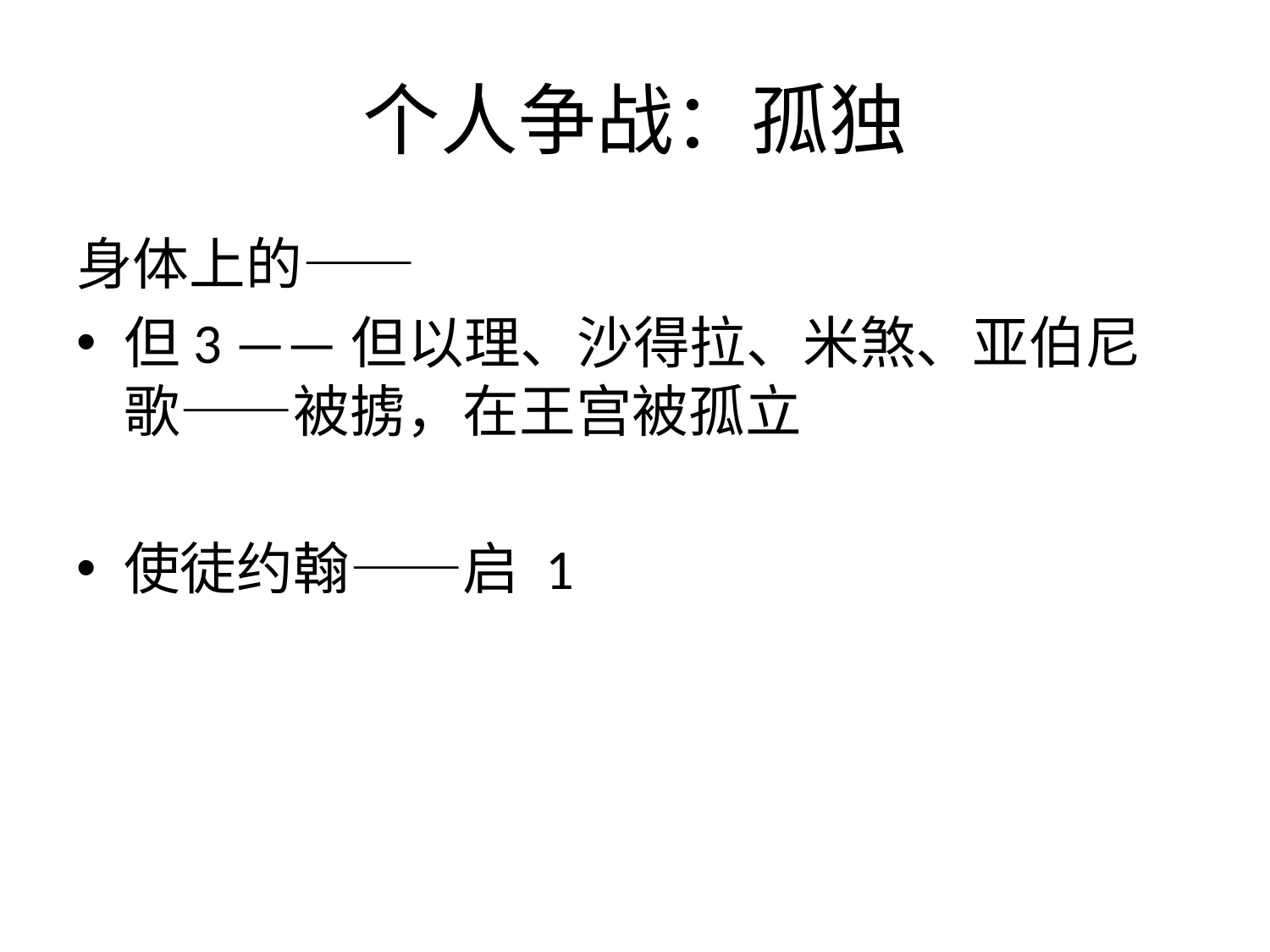

# 个人争战：孤独
身体上的——
但3 ——但以理、沙得拉、米煞、亚伯尼歌——被掳，在王宫被孤立

使徒约翰——启 1